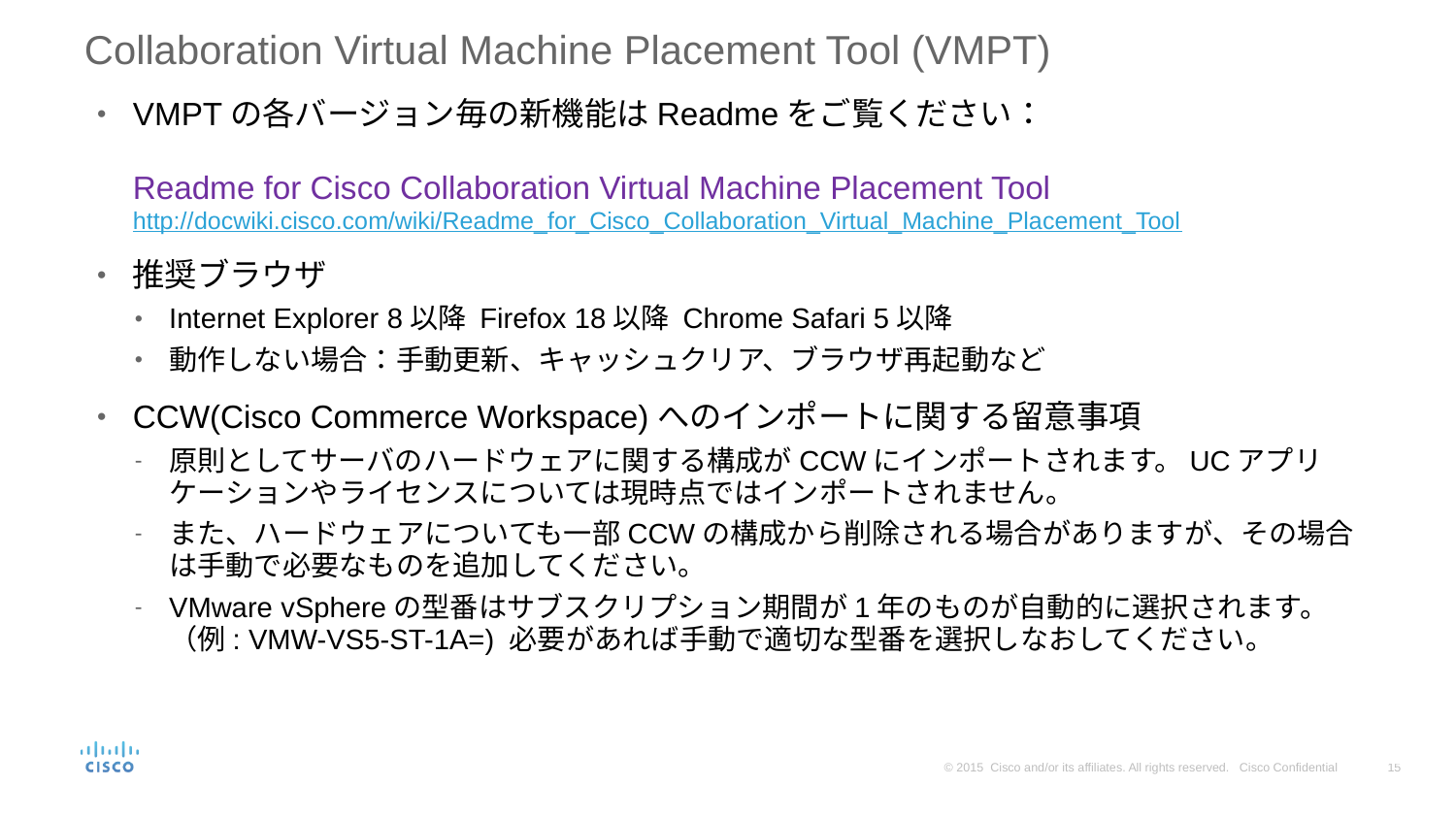

# Collaboration Virtual Machine Placement Tool (VMPT)
VMPTの各バージョン毎の新機能はReadmeをご覧ください：
Readme for Cisco Collaboration Virtual Machine Placement Tool
http://docwiki.cisco.com/wiki/Readme_for_Cisco_Collaboration_Virtual_Machine_Placement_Tool
推奨ブラウザ
Internet Explorer 8以降 Firefox 18以降 Chrome Safari 5以降
動作しない場合：手動更新、キャッシュクリア、ブラウザ再起動など
CCW(Cisco Commerce Workspace)へのインポートに関する留意事項
原則としてサーバのハードウェアに関する構成がCCWにインポートされます。UCアプリケーションやライセンスについては現時点ではインポートされません。
また、ハードウェアについても一部CCWの構成から削除される場合がありますが、その場合は手動で必要なものを追加してください。
VMware vSphereの型番はサブスクリプション期間が1年のものが自動的に選択されます。（例: VMW-VS5-ST-1A=) 必要があれば手動で適切な型番を選択しなおしてください。